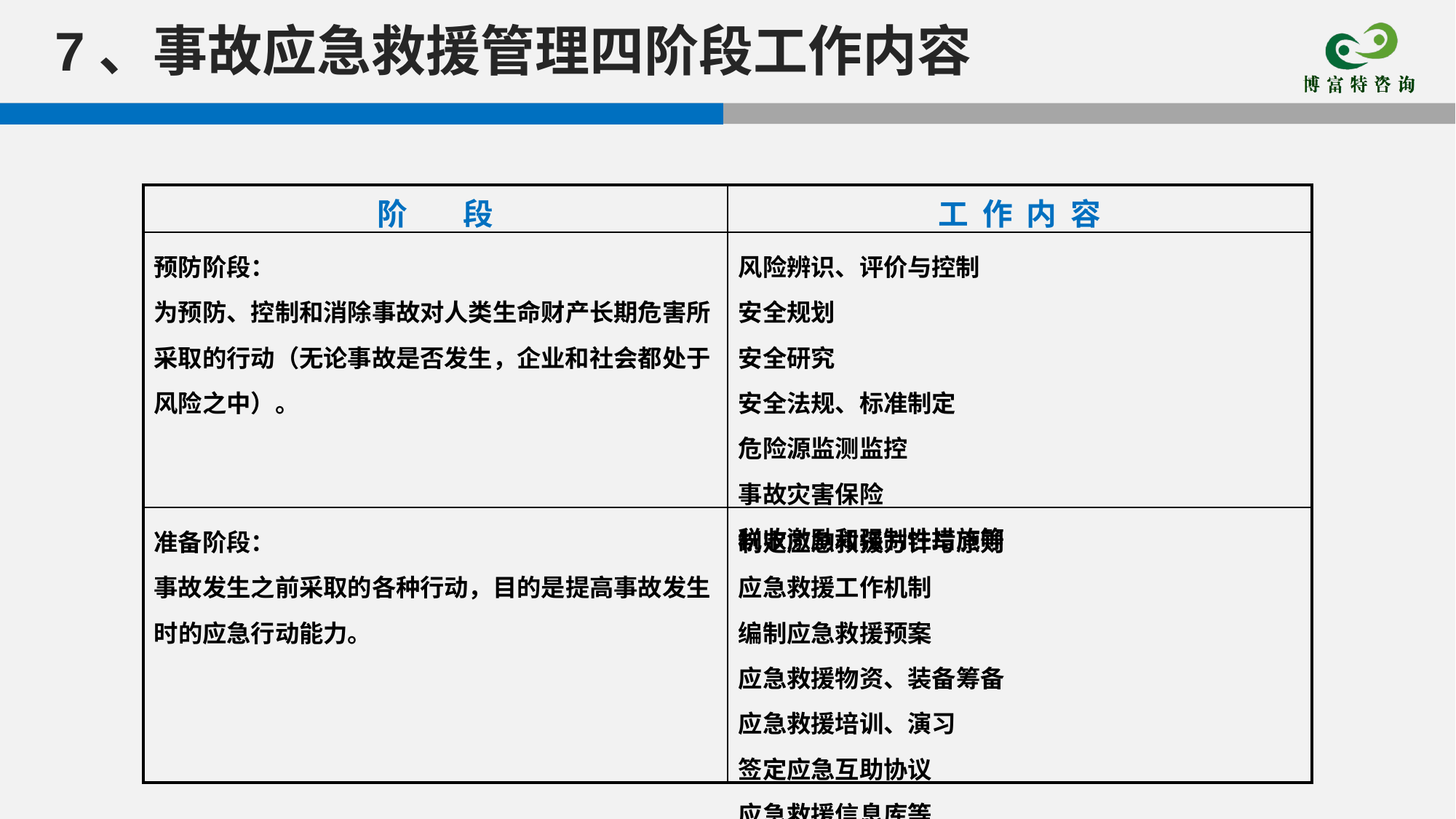

7、事故应急救援管理四阶段工作内容

| 阶 段 | 工 作 内 容 |
| --- | --- |
| 预防阶段： 为预防、控制和消除事故对人类生命财产长期危害所采取的行动（无论事故是否发生，企业和社会都处于风险之中）。 | 风险辨识、评价与控制 安全规划 安全研究 安全法规、标准制定 危险源监测监控 事故灾害保险 税收激励和强制性措施等 |
| 准备阶段： 事故发生之前采取的各种行动，目的是提高事故发生时的应急行动能力。 | 制定应急救援方针与原则 应急救援工作机制 编制应急救援预案 应急救援物资、装备筹备 应急救援培训、演习 签定应急互助协议 应急救援信息库等 |